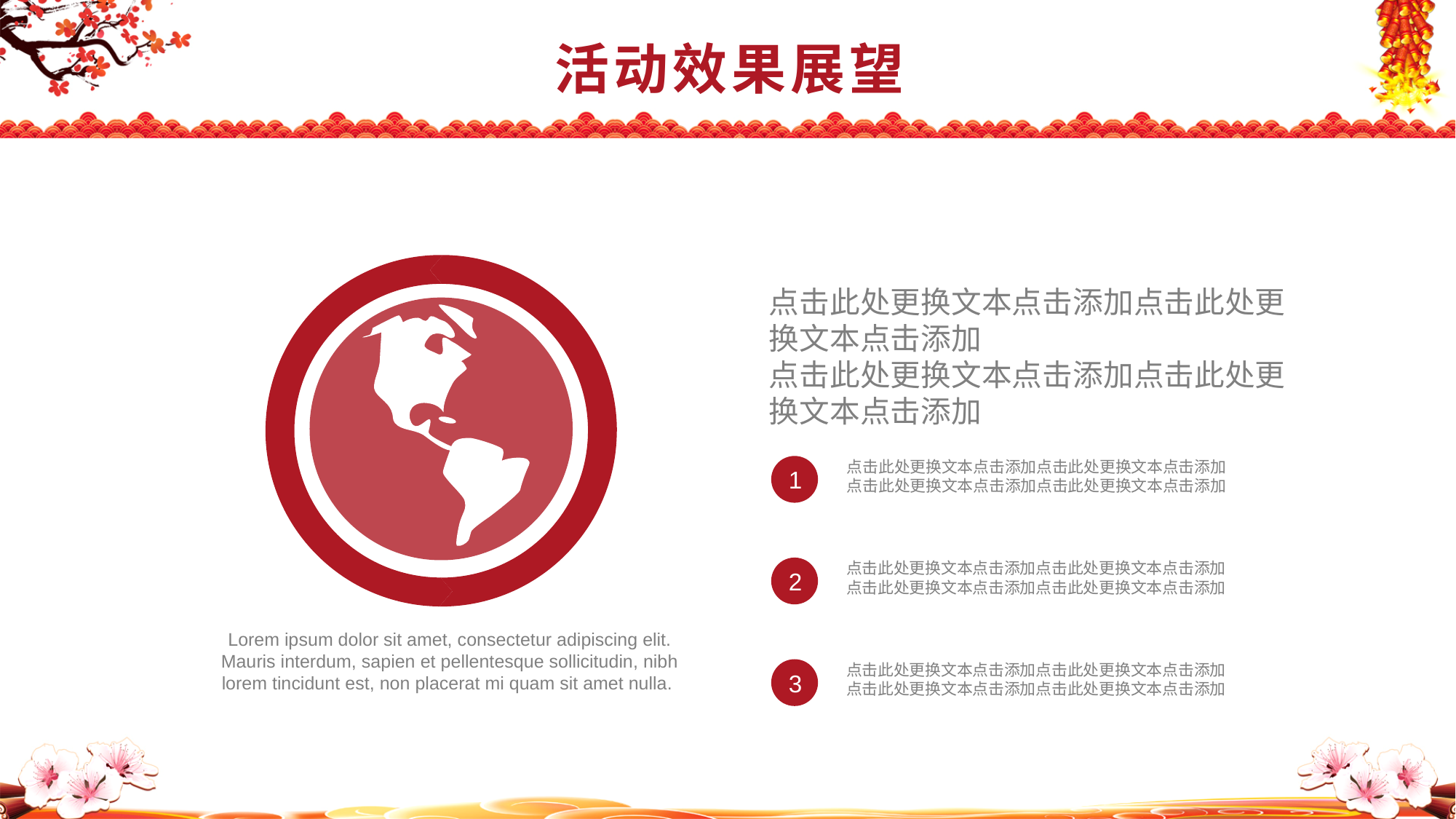

活动效果展望

点击此处更换文本点击添加点击此处更换文本点击添加
点击此处更换文本点击添加点击此处更换文本点击添加

点击此处更换文本点击添加点击此处更换文本点击添加
点击此处更换文本点击添加点击此处更换文本点击添加

1
点击此处更换文本点击添加点击此处更换文本点击添加
点击此处更换文本点击添加点击此处更换文本点击添加

2
Lorem ipsum dolor sit amet, consectetur adipiscing elit. Mauris interdum, sapien et pellentesque sollicitudin, nibh lorem tincidunt est, non placerat mi quam sit amet nulla.
点击此处更换文本点击添加点击此处更换文本点击添加
点击此处更换文本点击添加点击此处更换文本点击添加

3